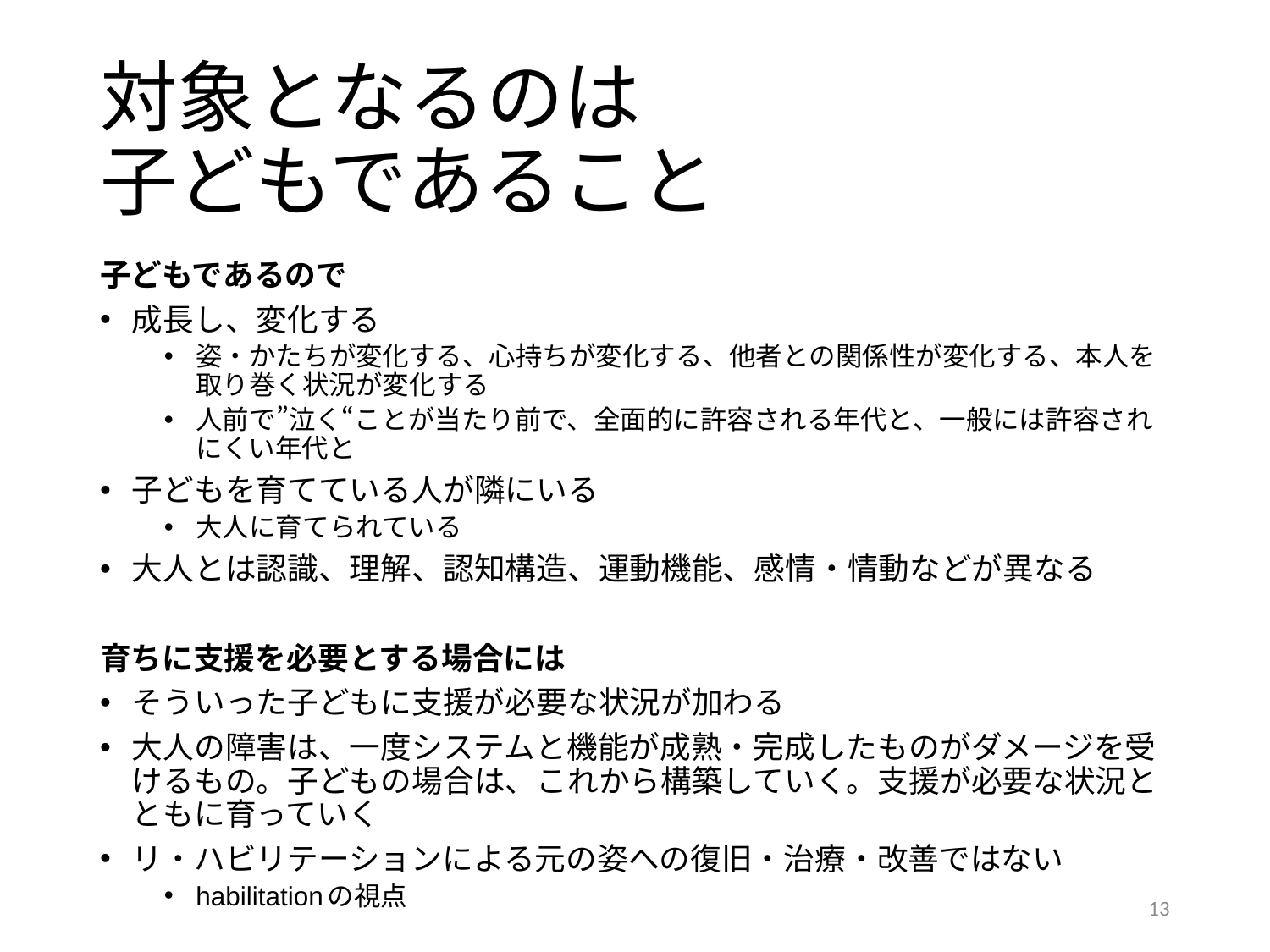

# 対象となるのは 子どもであること
子どもであるので
成長し、変化する
姿・かたちが変化する、心持ちが変化する、他者との関係性が変化する、本人を取り巻く状況が変化する
人前で”泣く“ことが当たり前で、全面的に許容される年代と、一般には許容されにくい年代と
子どもを育てている人が隣にいる
大人に育てられている
大人とは認識、理解、認知構造、運動機能、感情・情動などが異なる

育ちに支援を必要とする場合には
そういった子どもに支援が必要な状況が加わる
大人の障害は、一度システムと機能が成熟・完成したものがダメージを受けるもの。子どもの場合は、これから構築していく。支援が必要な状況とともに育っていく
リ・ハビリテーションによる元の姿への復旧・治療・改善ではない
habilitationの視点
13